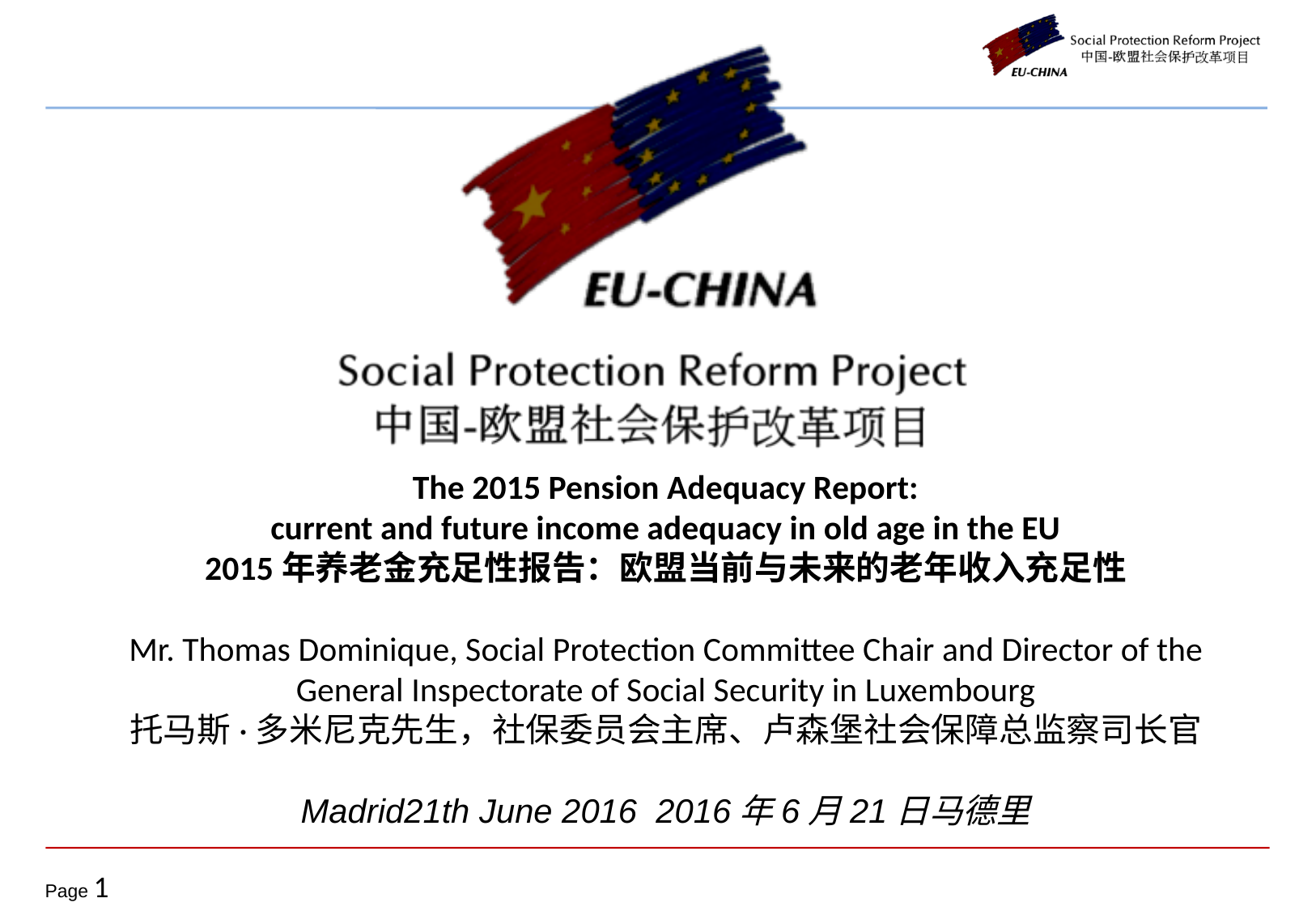

The 2015 Pension Adequacy Report:
current and future income adequacy in old age in the EU
2015年养老金充足性报告：欧盟当前与未来的老年收入充足性

Mr. Thomas Dominique, Social Protection Committee Chair and Director of the General Inspectorate of Social Security in Luxembourg
托马斯·多米尼克先生，社保委员会主席、卢森堡社会保障总监察司长官

Madrid21th June 2016  2016年6月21日马德里